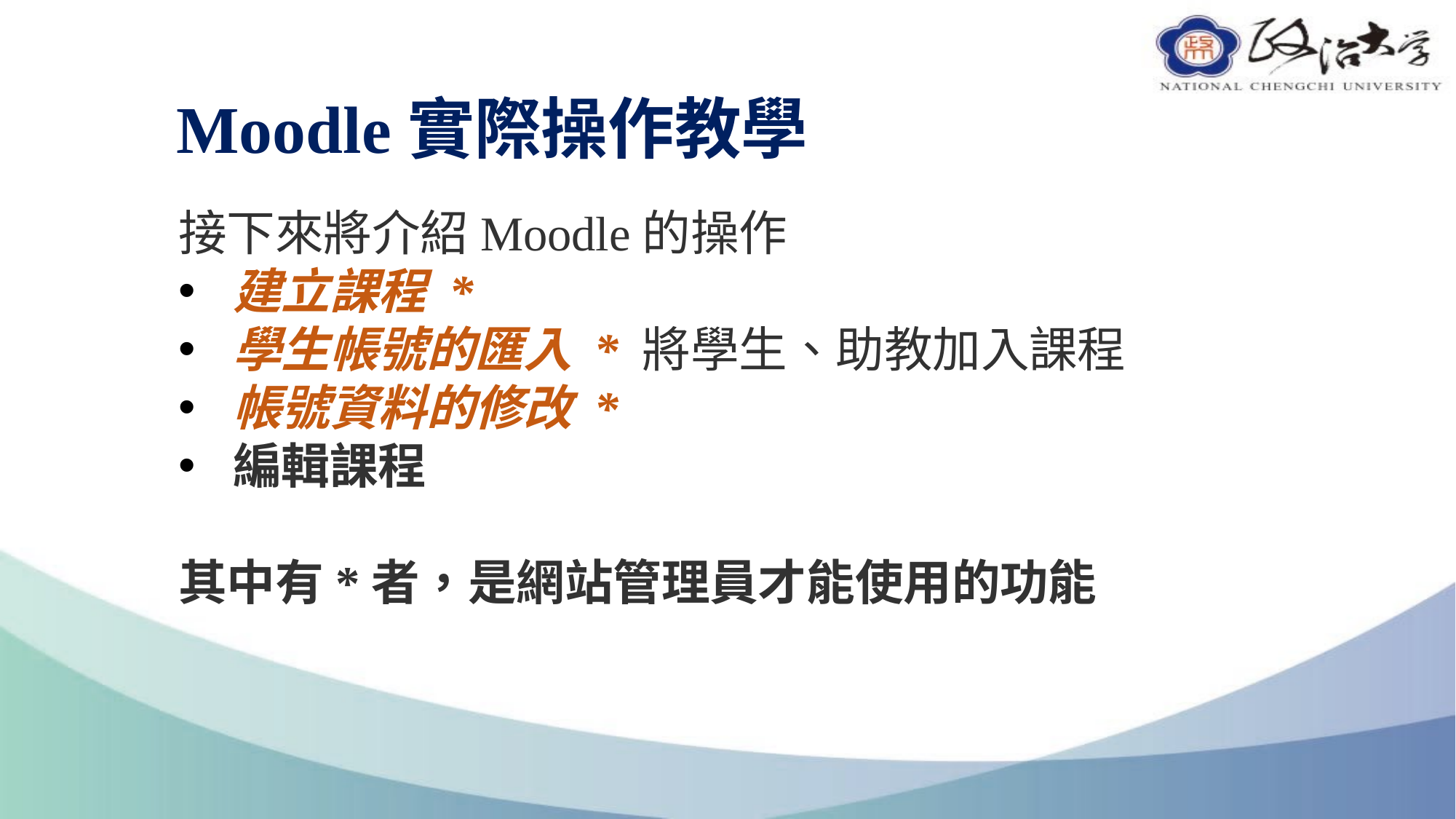

# Moodle實際操作教學
接下來將介紹Moodle的操作
建立課程 *
學生帳號的匯入 * 將學生、助教加入課程
帳號資料的修改 *
編輯課程

其中有*者，是網站管理員才能使用的功能